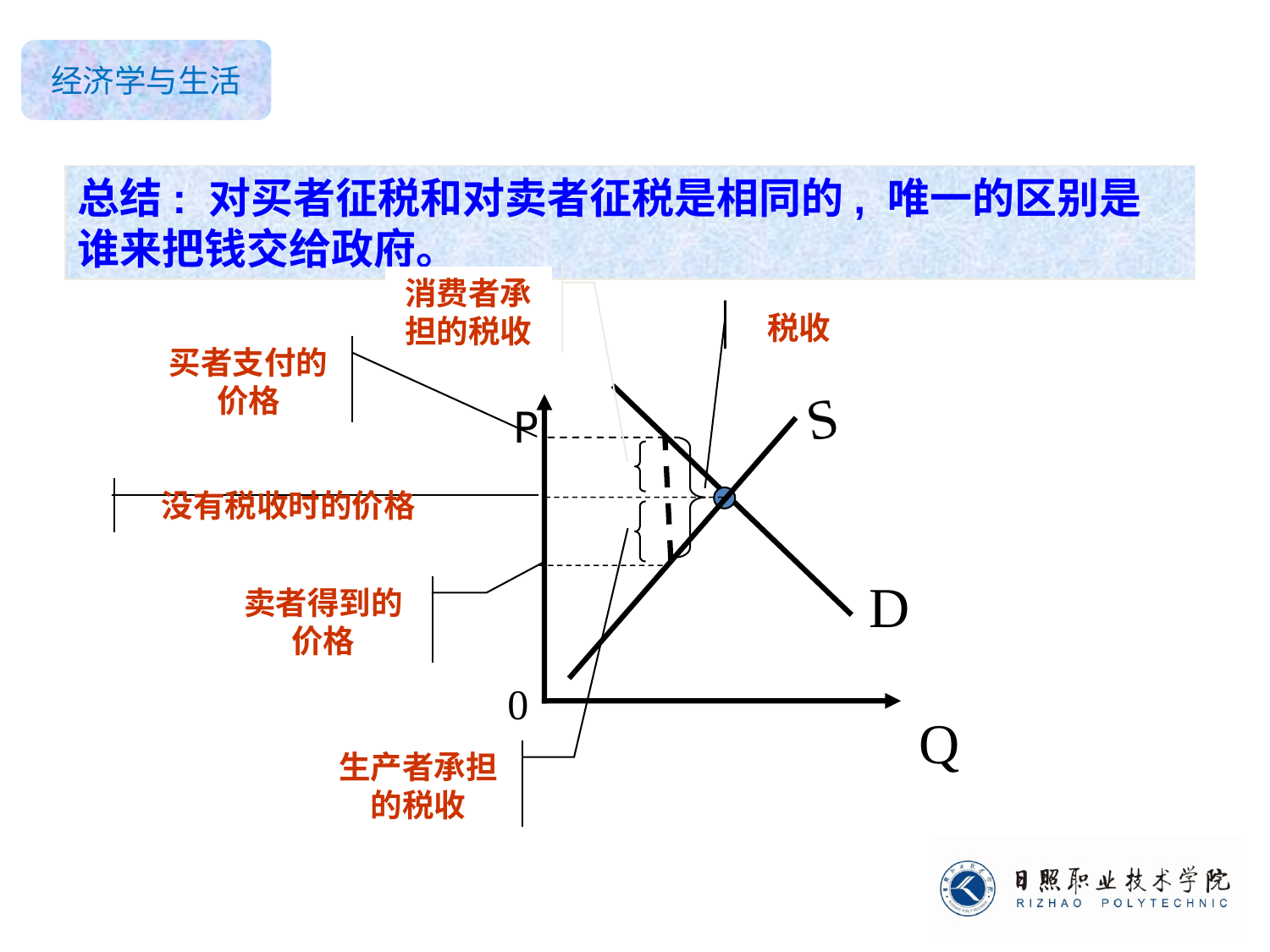

总结: 对买者征税和对卖者征税是相同的, 唯一的区别是谁来把钱交给政府。
消费者承担的税收
税收
买者支付的价格

D
P

0
Q
S

没有税收时的价格

卖者得到的价格
生产者承担的税收